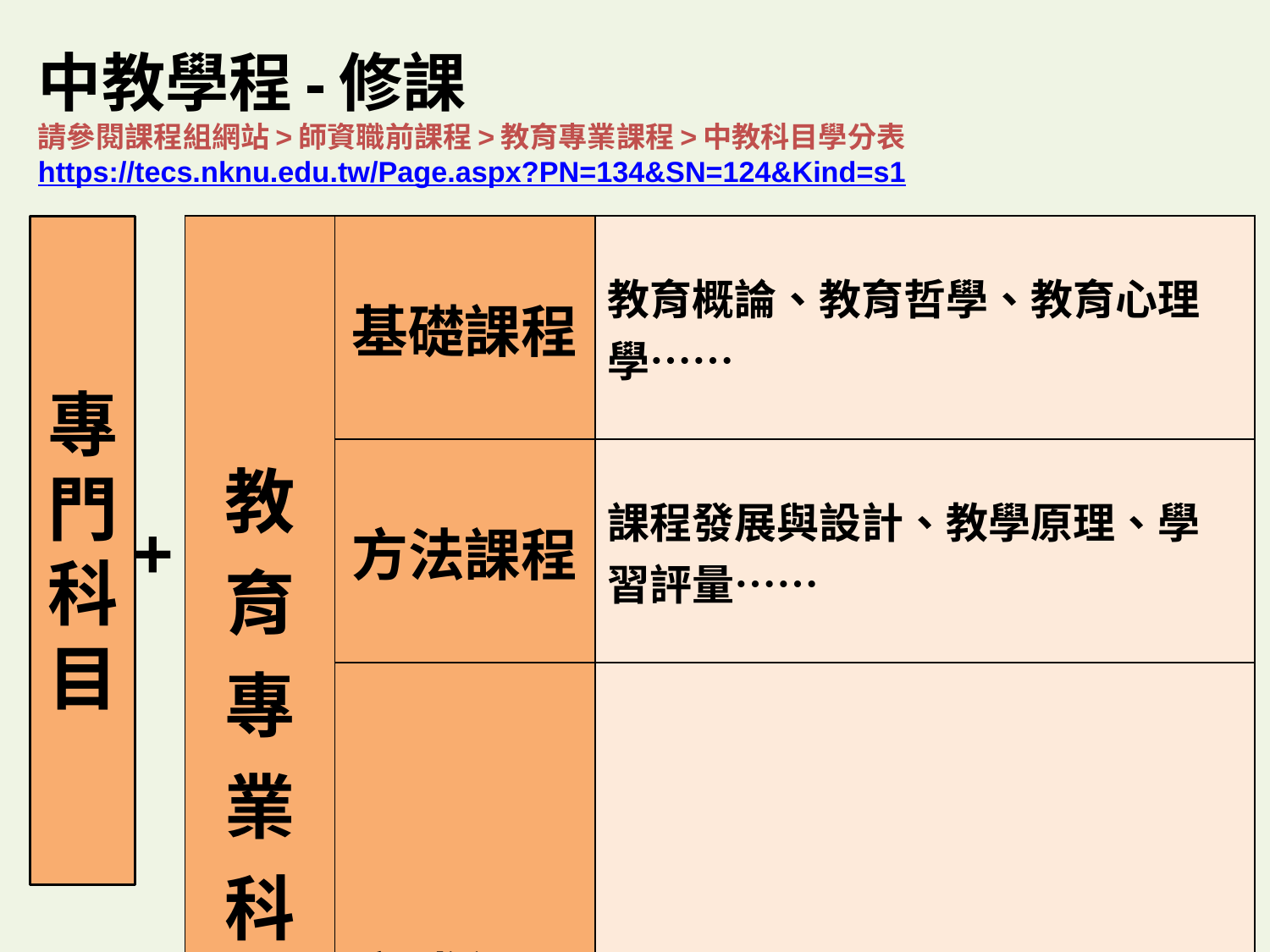

# 中教學程-修課 請參閱課程組網站>師資職前課程>教育專業課程>中教科目學分表 https://tecs.nknu.edu.tw/Page.aspx?PN=134&SN=124&Kind=s1

| 教 育 專 業 科 目 | 基礎課程 | 教育概論、教育哲學、教育心理學…… |
| --- | --- | --- |
|  | 方法課程 | 課程發展與設計、教學原理、學習評量…… |
|  | 實踐課程 | 教材教法、教學實習…… |
專門科目
+